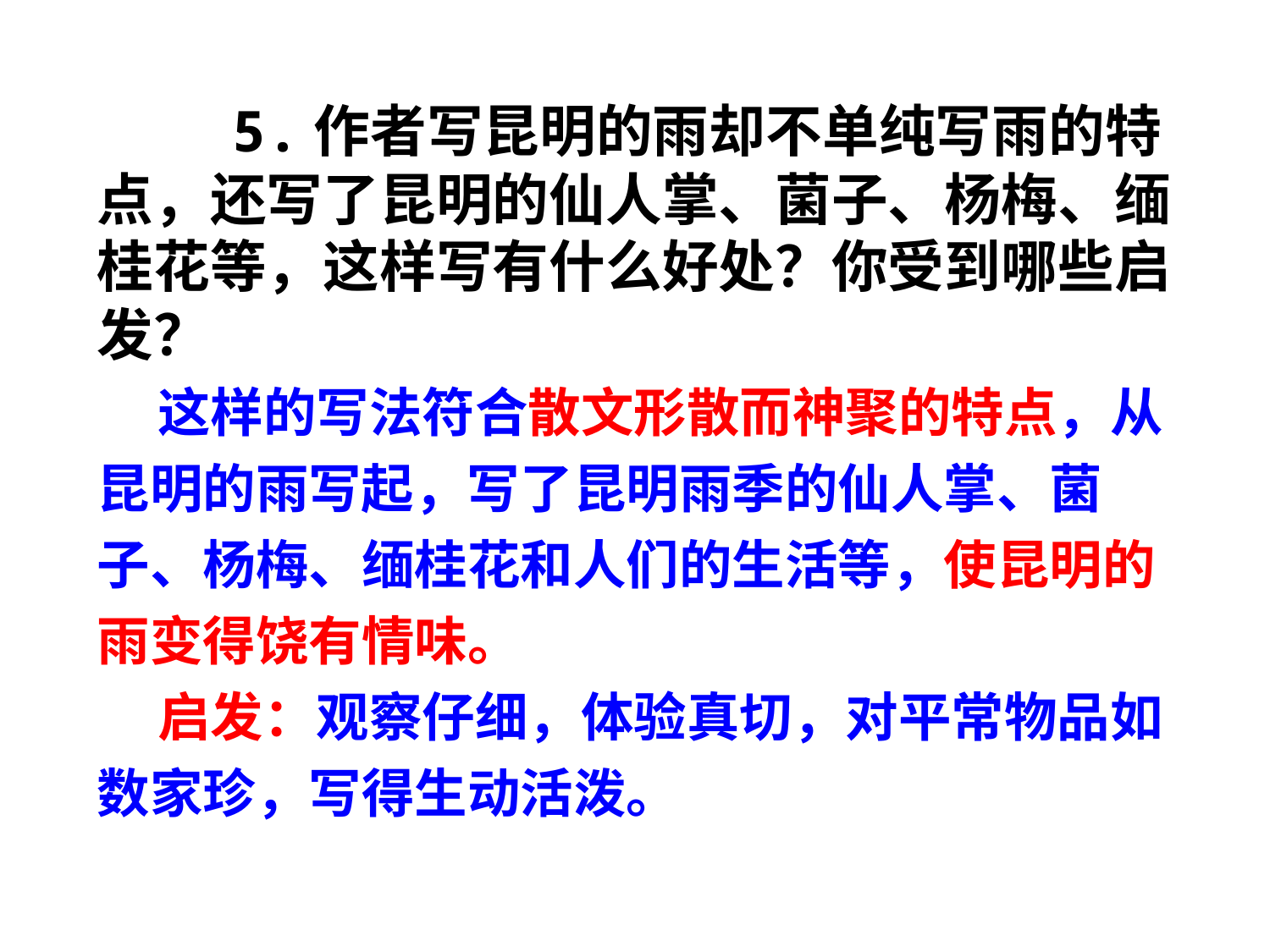

5.作者写昆明的雨却不单纯写雨的特点，还写了昆明的仙人掌、菌子、杨梅、缅桂花等，这样写有什么好处？你受到哪些启发？
    这样的写法符合散文形散而神聚的特点，从昆明的雨写起，写了昆明雨季的仙人掌、菌子、杨梅、缅桂花和人们的生活等，使昆明的雨变得饶有情味。
    启发：观察仔细，体验真切，对平常物品如数家珍，写得生动活泼。